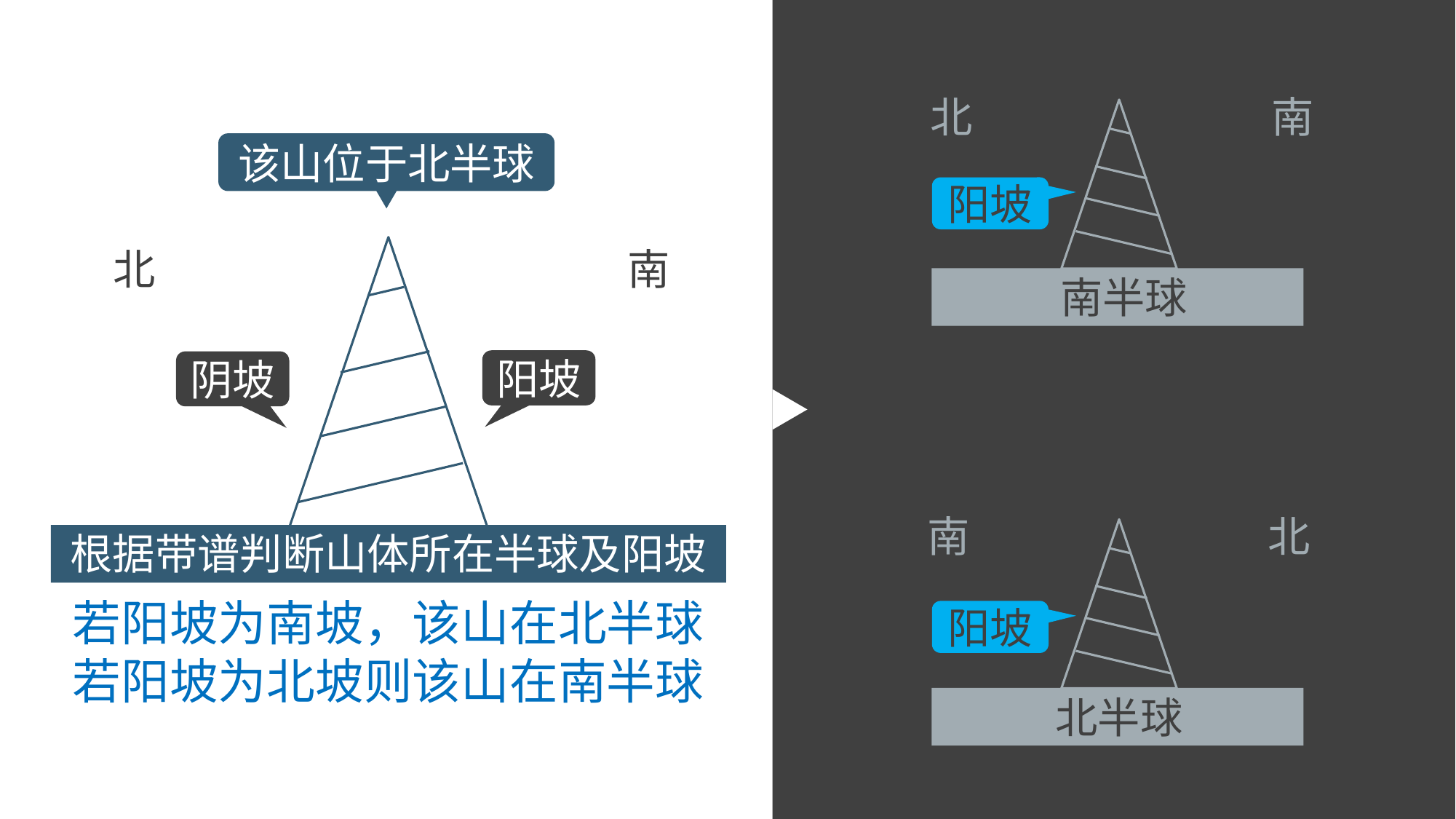

北
南

南
北

该山位于北半球

阳坡
北

南
根据带谱判断山体所在半球及阳坡

南半球
阳坡
阴坡
若阳坡为南坡，该山在北半球
若阳坡为北坡则该山在南半球
阳坡
北半球